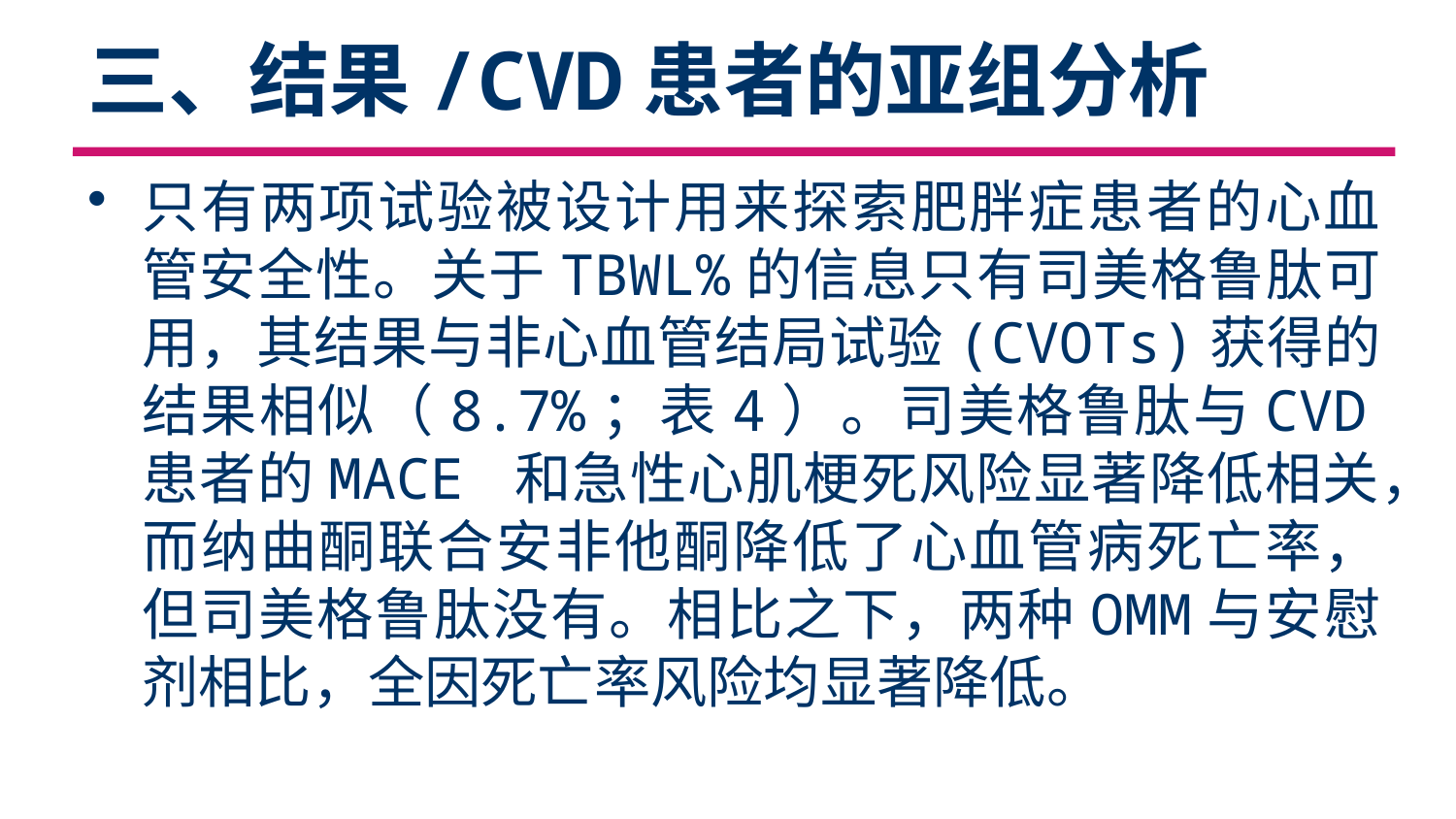

# 三、结果/CVD患者的亚组分析

只有两项试验被设计用来探索肥胖症患者的心血管安全性。关于TBWL%的信息只有司美格鲁肽可用，其结果与非心血管结局试验(CVOTs)获得的结果相似（8.7%；表4）。司美格鲁肽与CVD患者的MACE 和急性心肌梗死风险显著降低相关，而纳曲酮联合安非他酮降低了心血管病死亡率，但司美格鲁肽没有。相比之下，两种OMM与安慰剂相比，全因死亡率风险均显著降低。